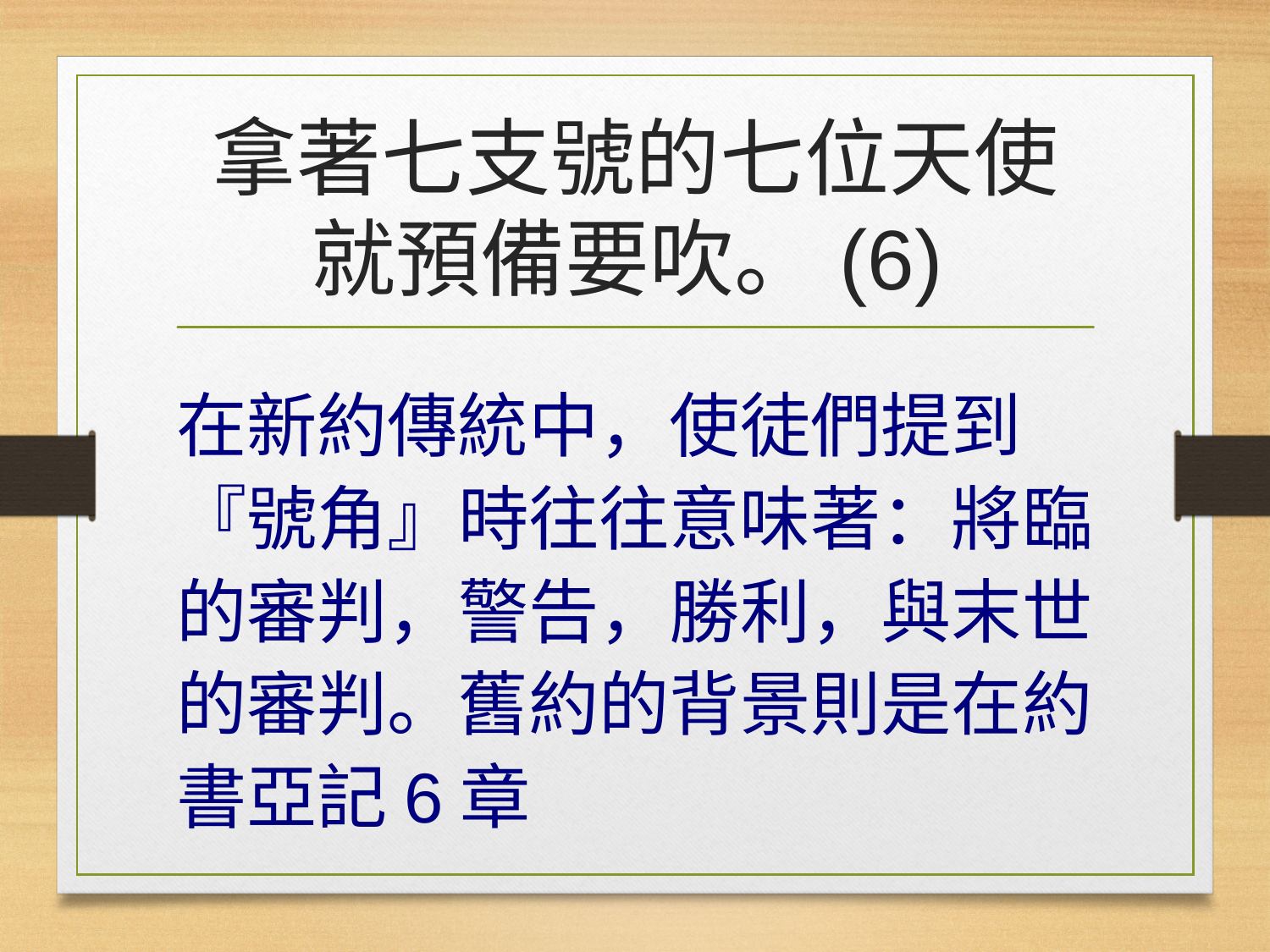

# 拿著七支號的七位天使就預備要吹。(6)
在新約傳統中，使徒們提到『號角』時往往意味著：將臨的審判，警告，勝利，與末世的審判。舊約的背景則是在約書亞記6章